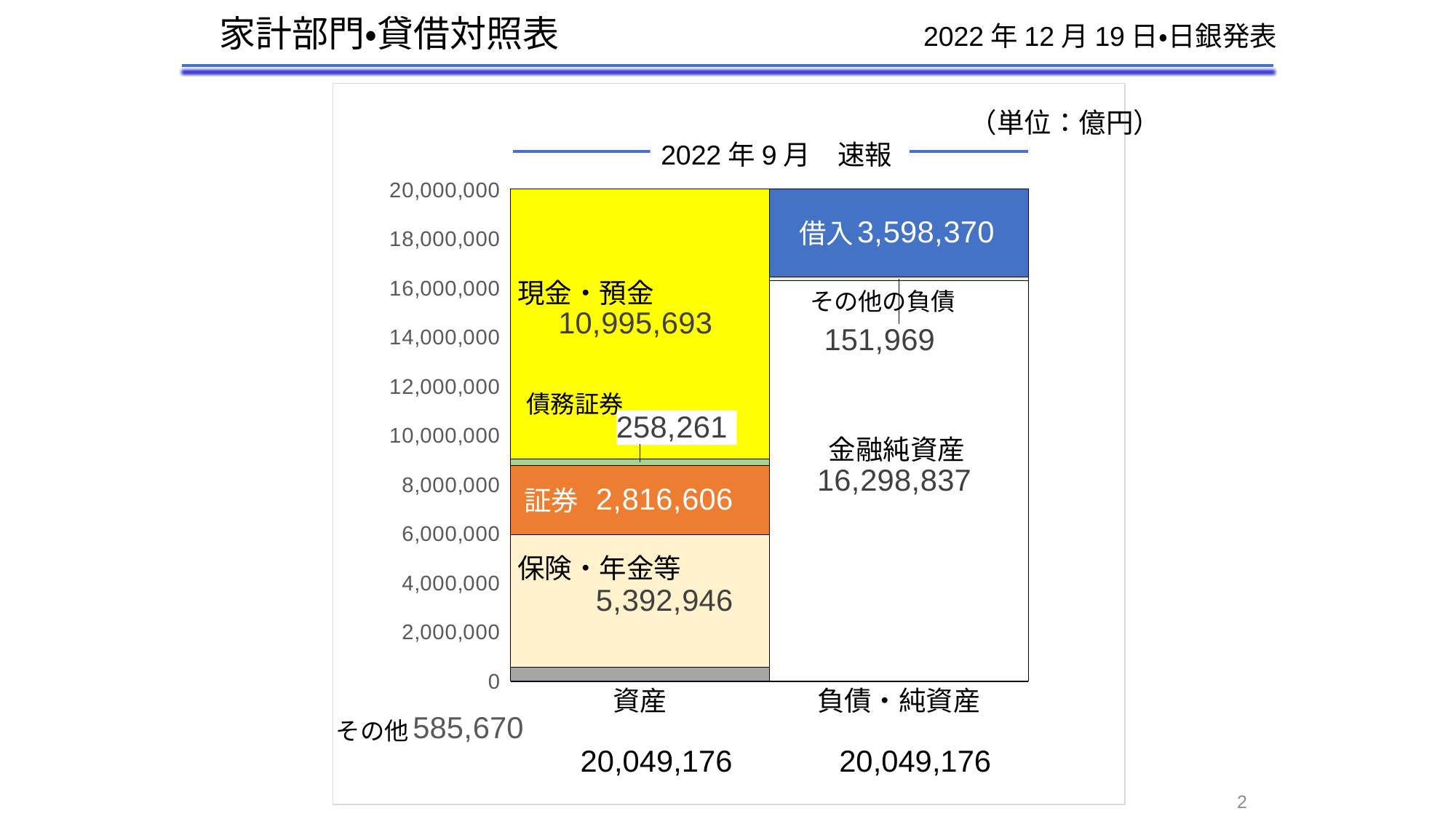

家計部門・貸借対照表
2022年12月19日・日銀発表

[unsupported chart]

（単位：億円）
2022年9月　速報
借入
現金・預金
その他の負債
債務証券
金融純資産
証券
保険・年金等
その他
20,049,176

20,049,176

2